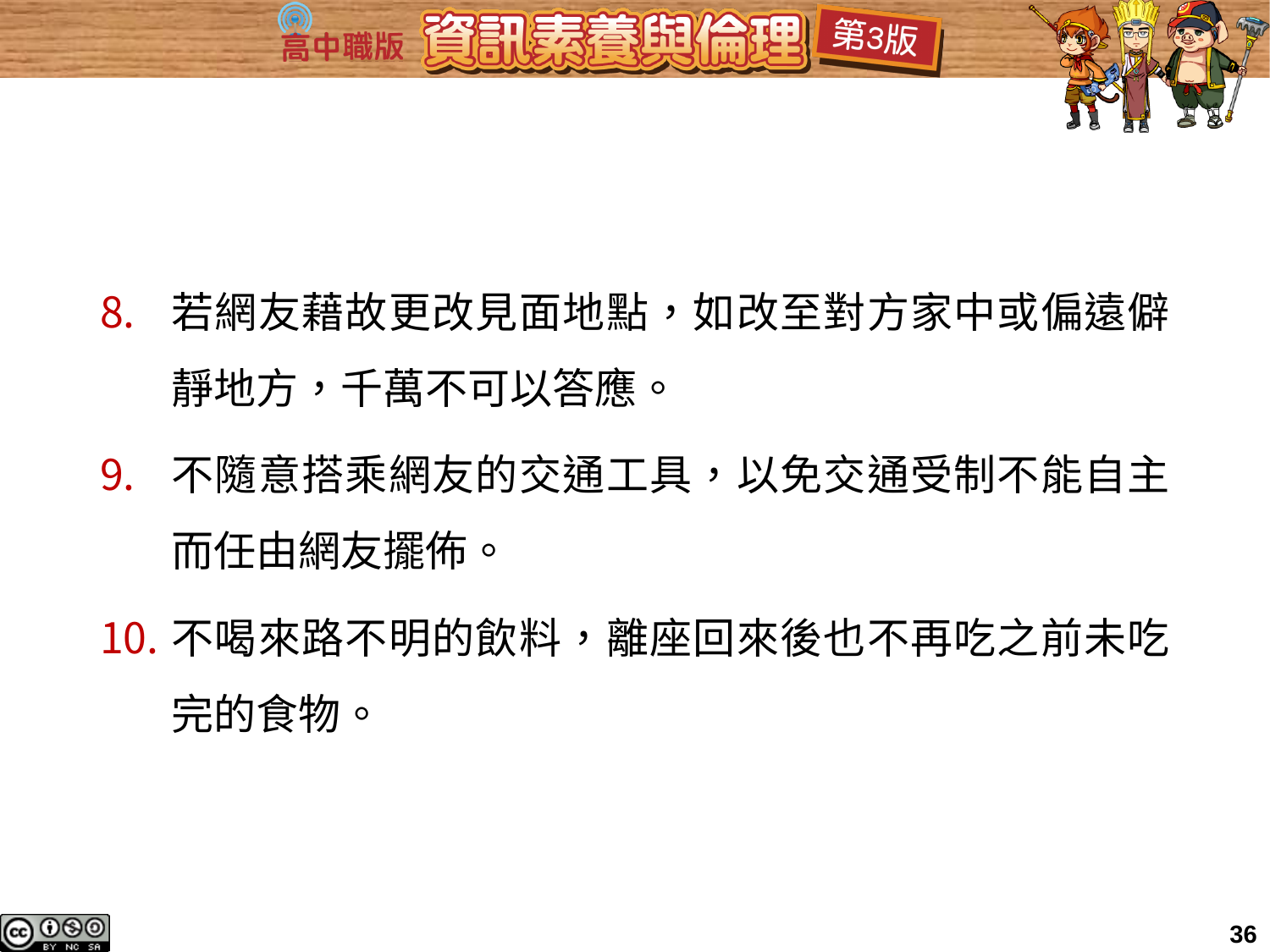

#
若網友藉故更改見面地點，如改至對方家中或偏遠僻靜地方，千萬不可以答應。
不隨意搭乘網友的交通工具，以免交通受制不能自主而任由網友擺佈。
不喝來路不明的飲料，離座回來後也不再吃之前未吃完的食物。
36